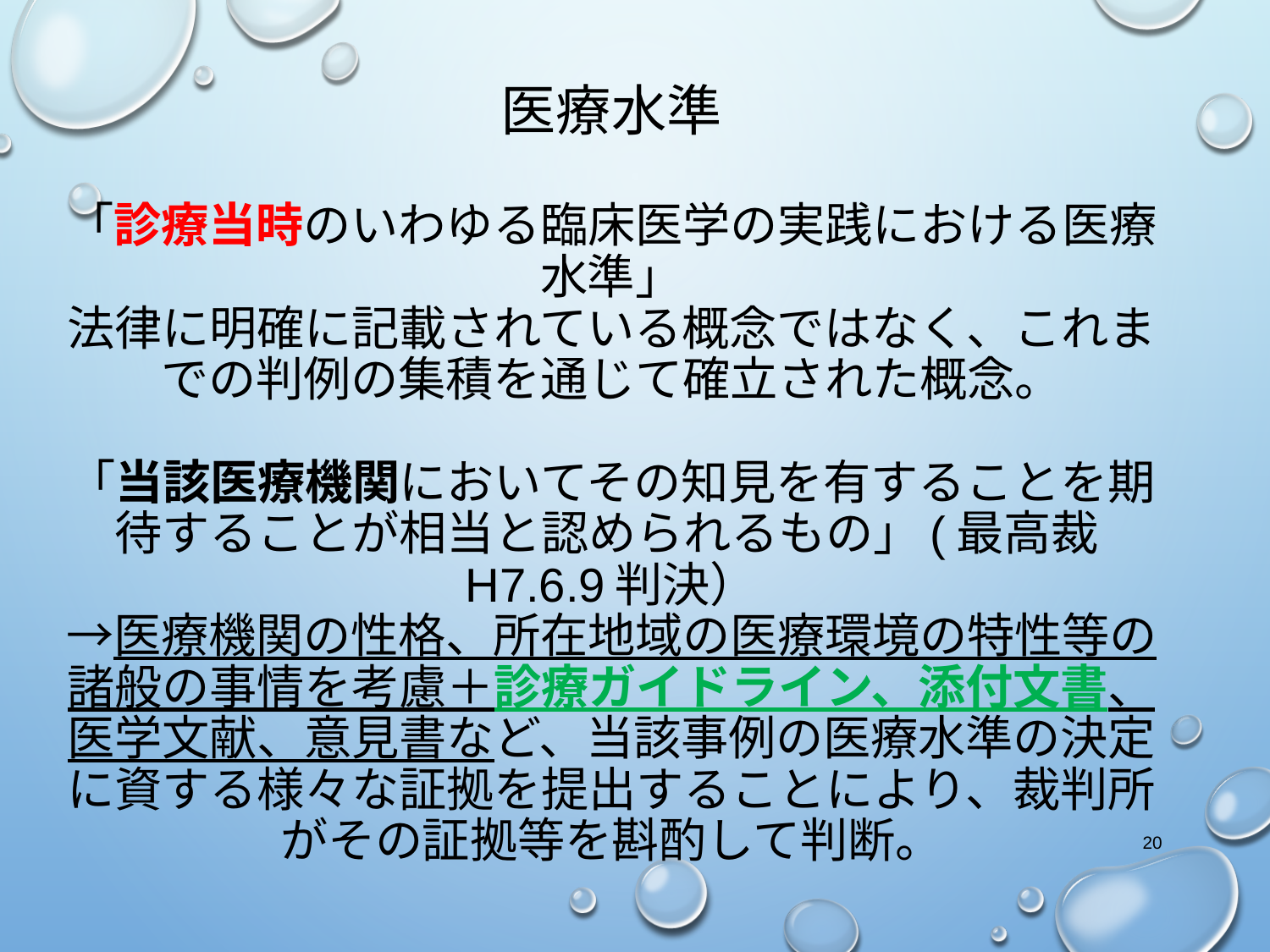

# 医療水準 「診療当時のいわゆる臨床医学の実践における医療水準」 法律に明確に記載されている概念ではなく、これまでの判例の集積を通じて確立された概念。 「当該医療機関においてその知見を有することを期待することが相当と認められるもの」(最高裁H7.6.9判決） →医療機関の性格、所在地域の医療環境の特性等の 諸般の事情を考慮＋診療ガイドライン、添付文書、医学文献、意見書など、当該事例の医療水準の決定に資する様々な証拠を提出することにより、裁判所がその証拠等を斟酌して判断。
20